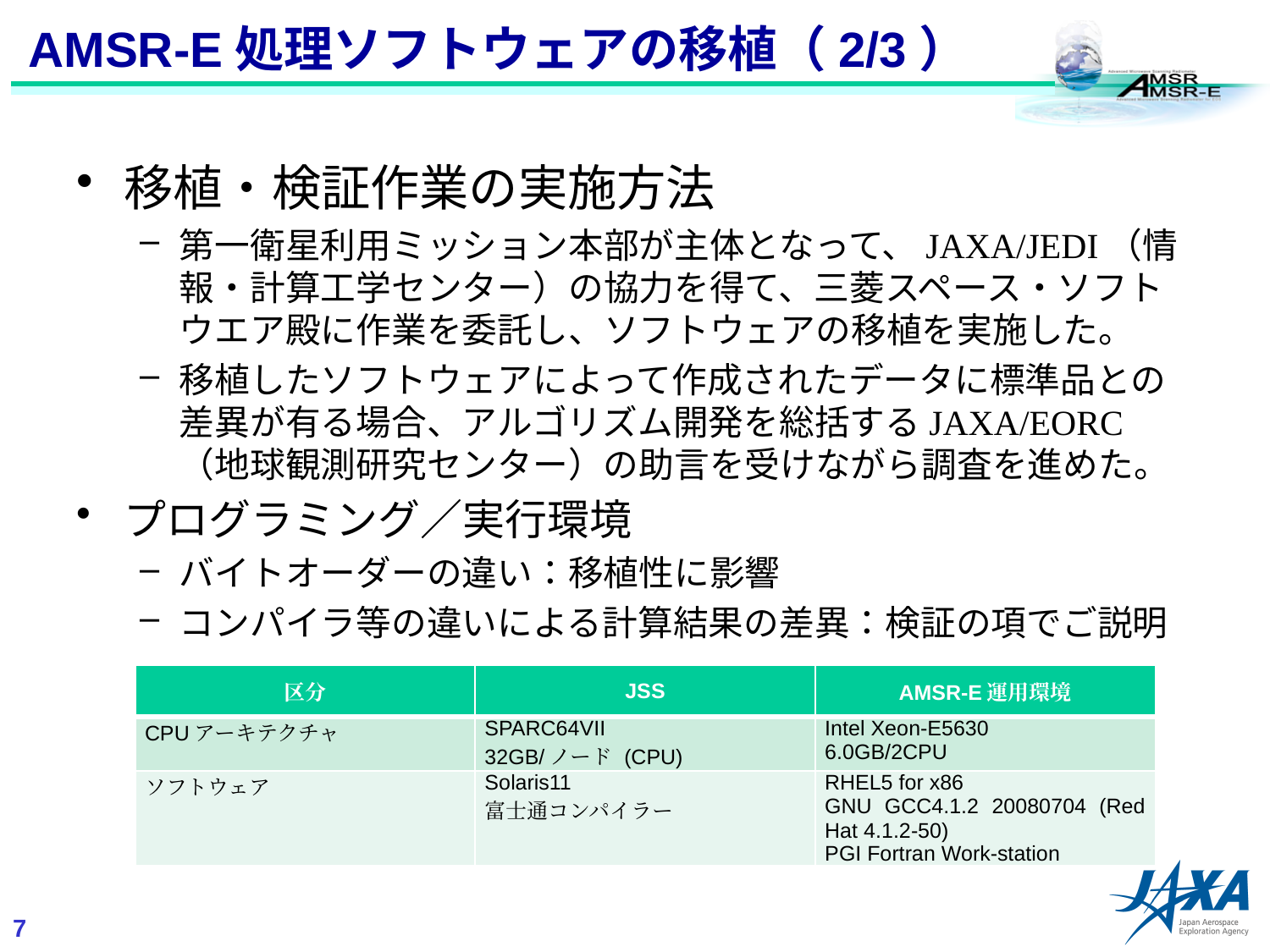

AMSR-E処理ソフトウェアの移植（2/3）
移植・検証作業の実施方法
第一衛星利用ミッション本部が主体となって、JAXA/JEDI（情報・計算工学センター）の協力を得て、三菱スペース・ソフトウエア殿に作業を委託し、ソフトウェアの移植を実施した。
移植したソフトウェアによって作成されたデータに標準品との差異が有る場合、アルゴリズム開発を総括するJAXA/EORC（地球観測研究センター）の助言を受けながら調査を進めた。
プログラミング／実行環境
バイトオーダーの違い：移植性に影響
コンパイラ等の違いによる計算結果の差異：検証の項でご説明
| 区分 | JSS | AMSR-E運用環境 |
| --- | --- | --- |
| CPUアーキテクチャ | SPARC64VII 32GB/ノード (CPU) | Intel Xeon-E5630 6.0GB/2CPU |
| ソフトウェア | Solaris11 富士通コンパイラー | RHEL5 for x86 GNU GCC4.1.2 20080704 (Red Hat 4.1.2-50) PGI Fortran Work-station |
7